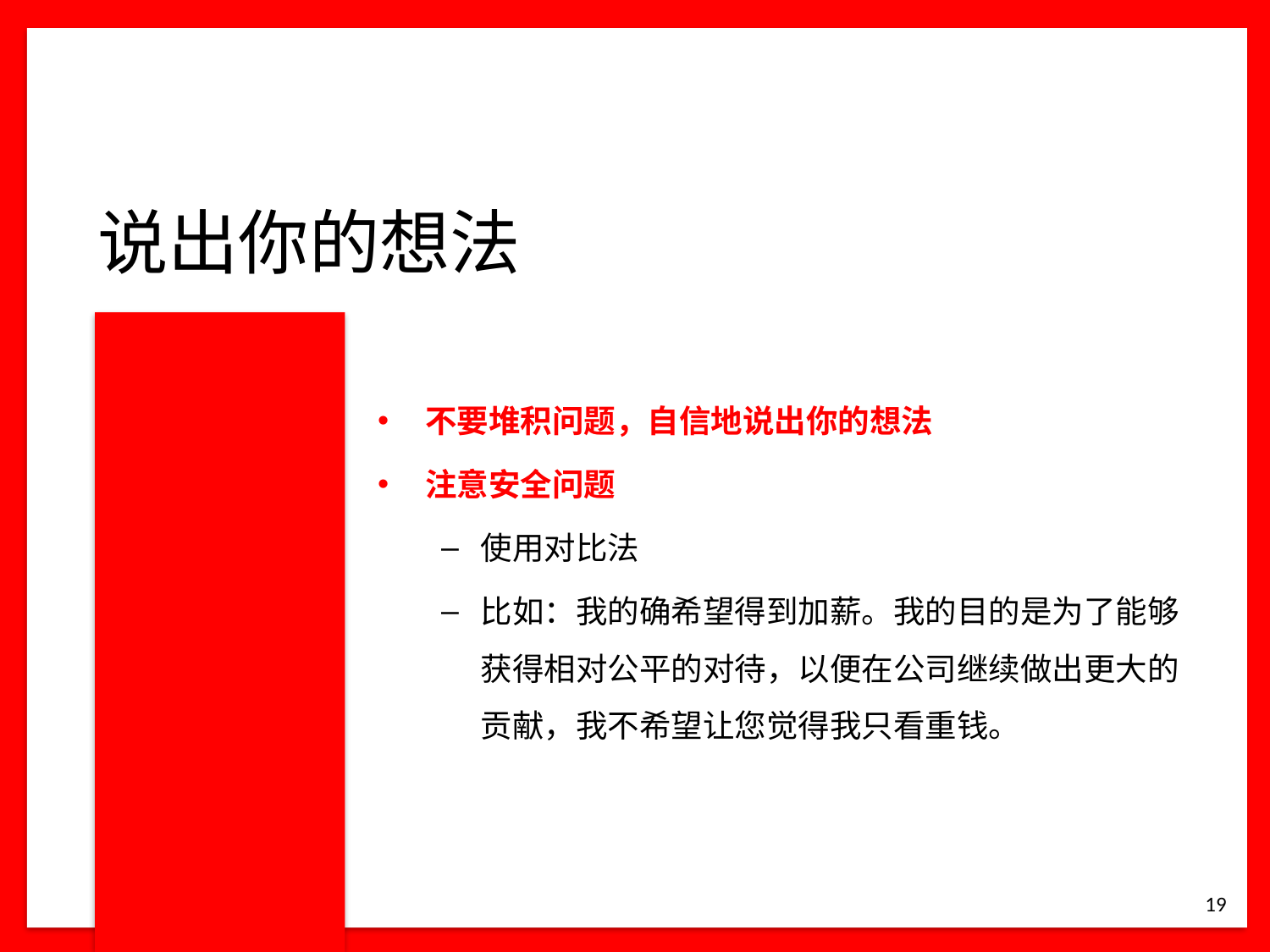

# 说出你的想法

不要堆积问题，自信地说出你的想法
注意安全问题
使用对比法
比如：我的确希望得到加薪。我的目的是为了能够获得相对公平的对待，以便在公司继续做出更大的贡献，我不希望让您觉得我只看重钱。